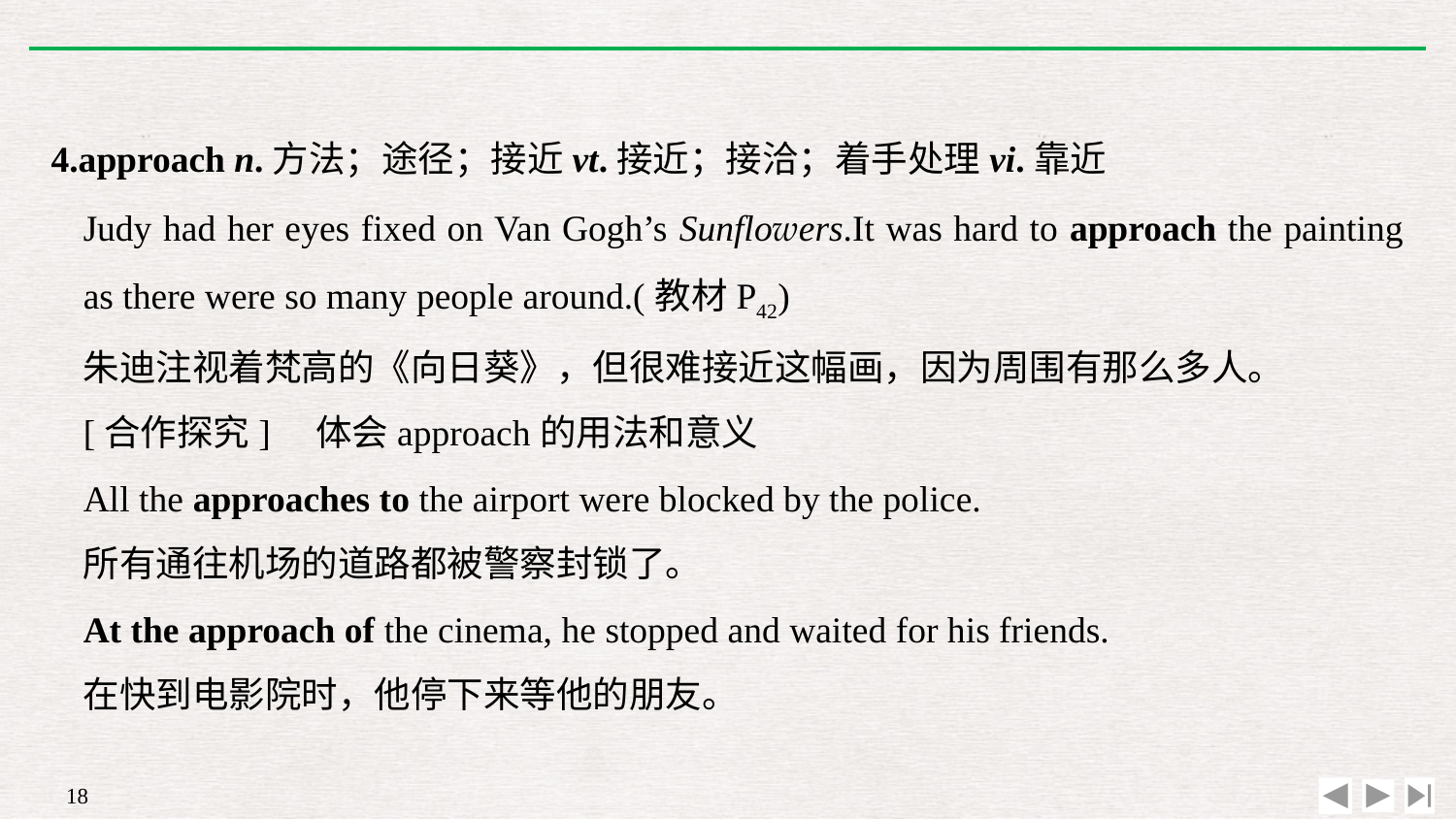

4.approach n.方法；途径；接近vt.接近；接洽；着手处理vi.靠近
Judy had her eyes fixed on Van Gogh’s Sunflowers.It was hard to approach the painting as there were so many people around.(教材P42)
朱迪注视着梵高的《向日葵》，但很难接近这幅画，因为周围有那么多人。
[合作探究]　体会approach的用法和意义
All the approaches to the airport were blocked by the police.
所有通往机场的道路都被警察封锁了。
At the approach of the cinema, he stopped and waited for his friends.
在快到电影院时，他停下来等他的朋友。